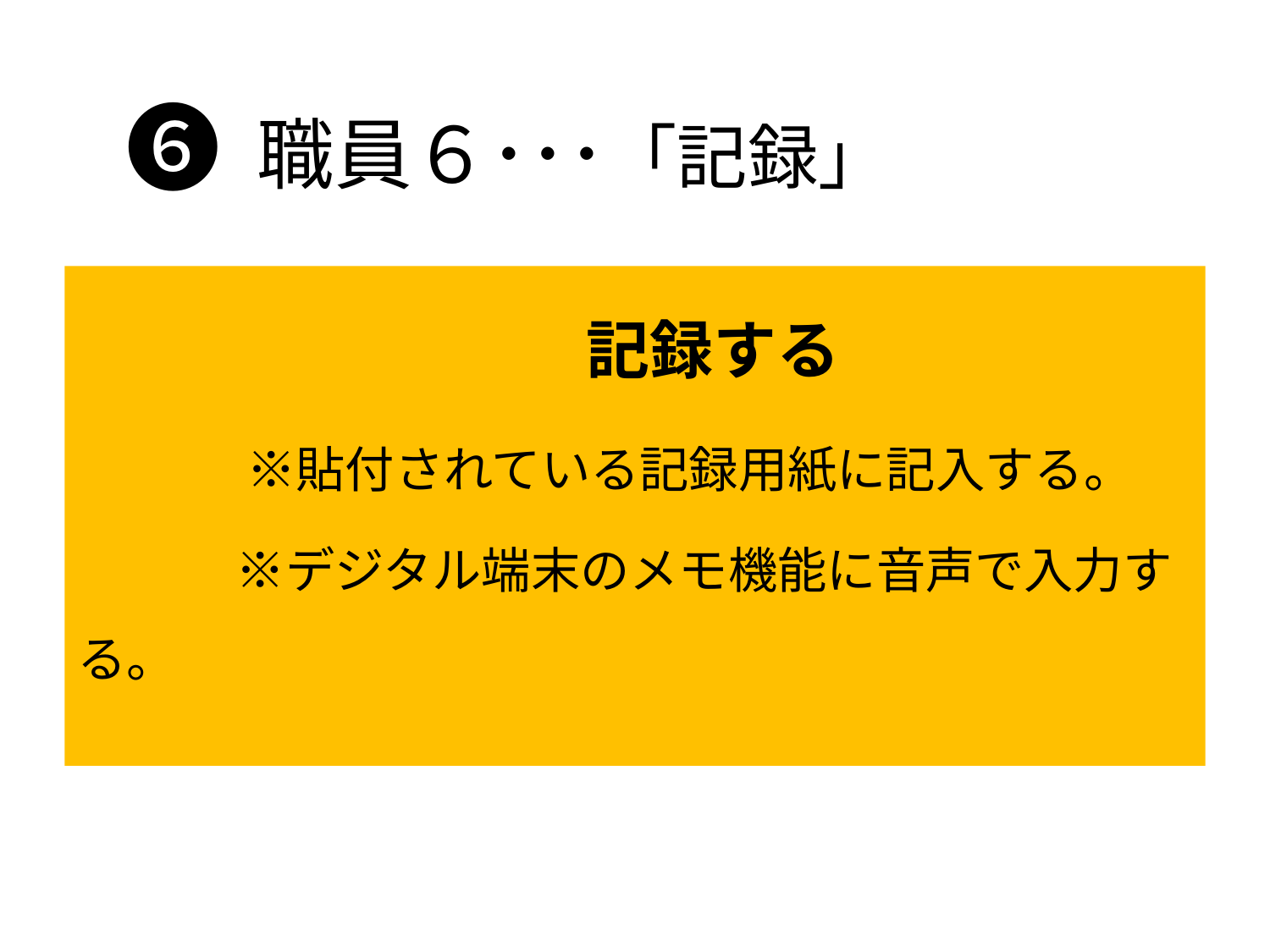

# ➏ 職員６･･･「記録」
　　　　　　　　　記録する
　　　※貼付されている記録用紙に記入する。
　　　 ※デジタル端末のメモ機能に音声で入力する。